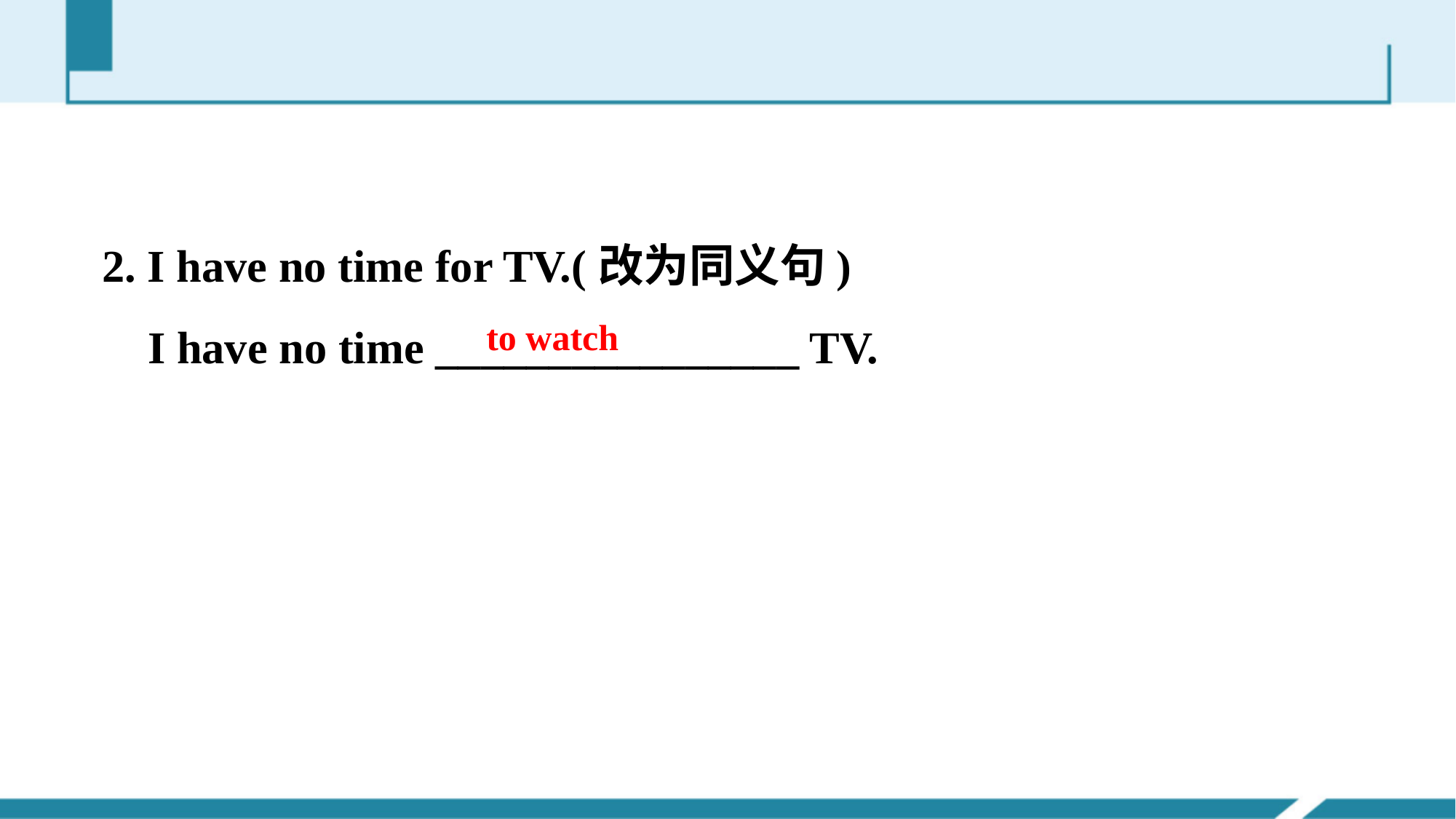

2. I have no time for TV.(改为同义句)
    I have no time ________________ TV.

to watch